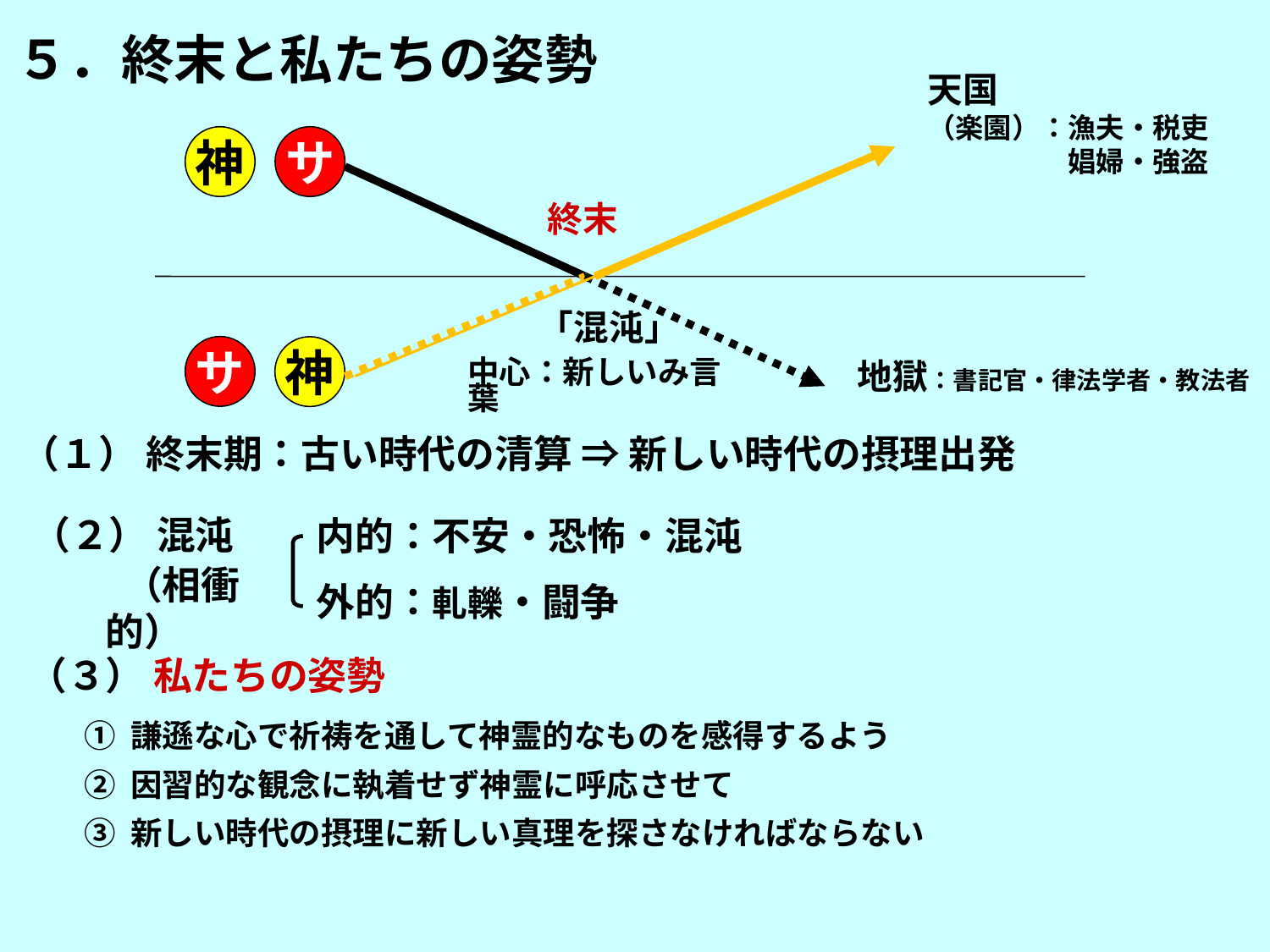

５．終末と私たちの姿勢
天国
（楽園）：漁夫・税吏
　　　　　娼婦・強盗
神
サ

終末

　　「混沌」
中心：新しいみ言葉
サ
神
地獄：書記官・律法学者・教法者
（１） 終末期：古い時代の清算 ⇒ 新しい時代の摂理出発
（２） 混沌
内的：不安・恐怖・混沌
外的：軋轢・闘争

 （相衝的）
（３） 私たちの姿勢
① 謙遜な心で祈祷を通して神霊的なものを感得するよう
② 因習的な観念に執着せず神霊に呼応させて
③ 新しい時代の摂理に新しい真理を探さなければならない